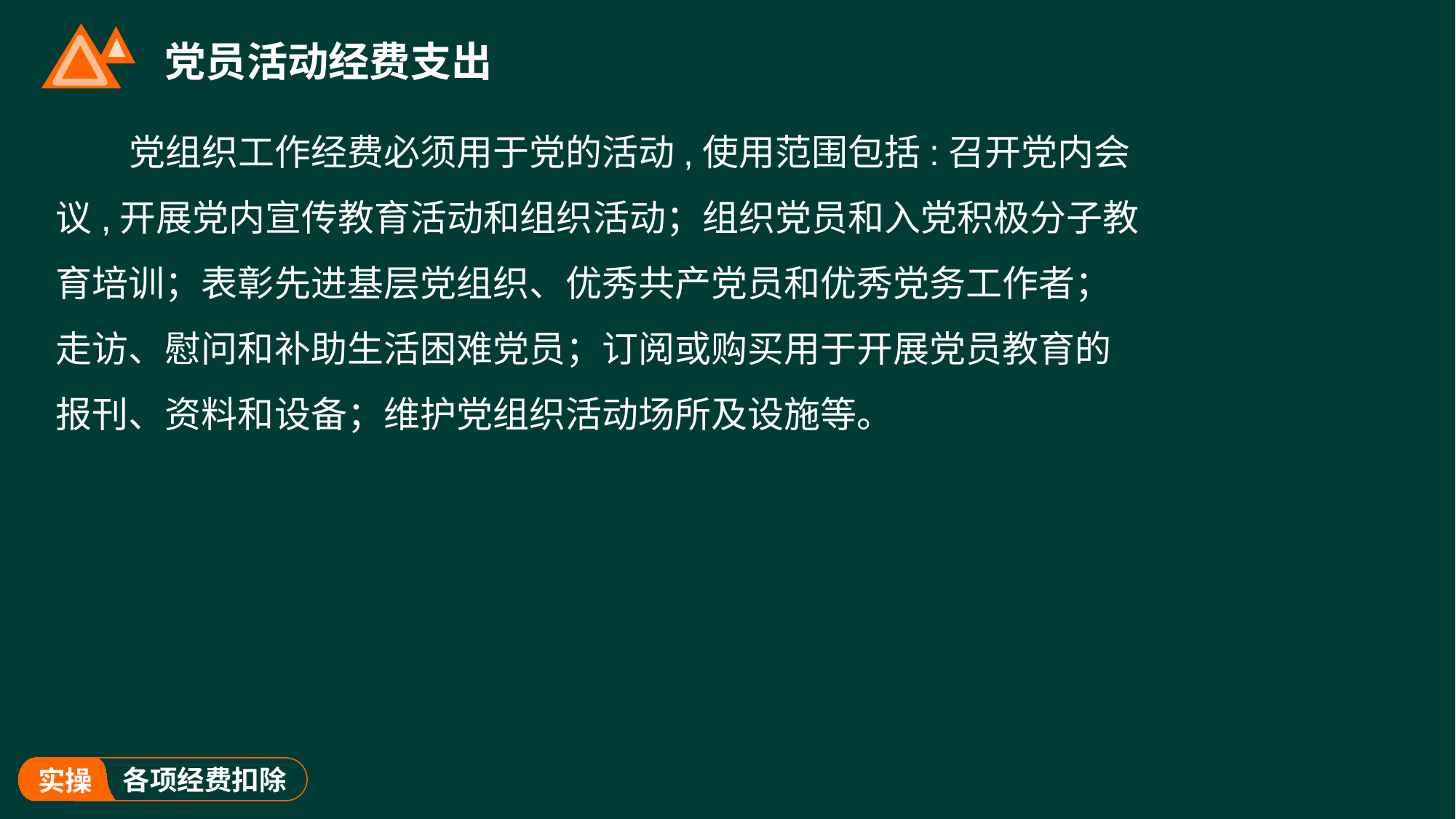

# 党员活动经费支出
党组织工作经费必须用于党的活动,使用范围包括:召开党内会议,开展党内宣传教育活动和组织活动；组织党员和入党积极分子教育培训；表彰先进基层党组织、优秀共产党员和优秀党务工作者；走访、慰问和补助生活困难党员；订阅或购买用于开展党员教育的报刊、资料和设备；维护党组织活动场所及设施等。